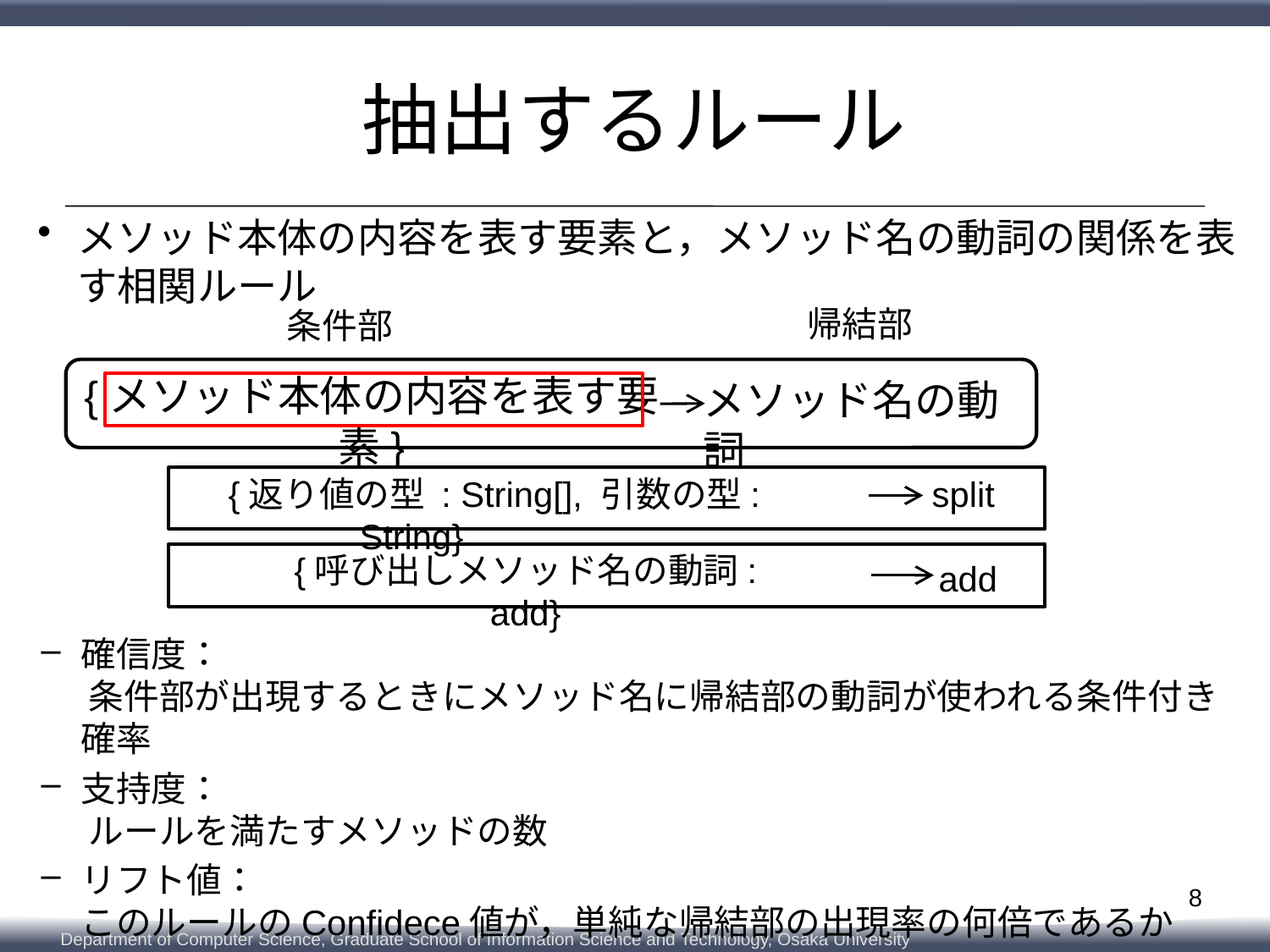

# 抽出するルール
メソッド本体の内容を表す要素と，メソッド名の動詞の関係を表す相関ルール
帰結部
条件部

{メソッド本体の内容を表す要素}
メソッド名の動詞

split
{返り値の型 : String[], 引数の型: String}

{呼び出しメソッド名の動詞: add}

add
確信度：
 条件部が出現するときにメソッド名に帰結部の動詞が使われる条件付き確率
支持度：
 ルールを満たすメソッドの数
リフト値：
このルールのConfidece値が，単純な帰結部の出現率の何倍であるか
8